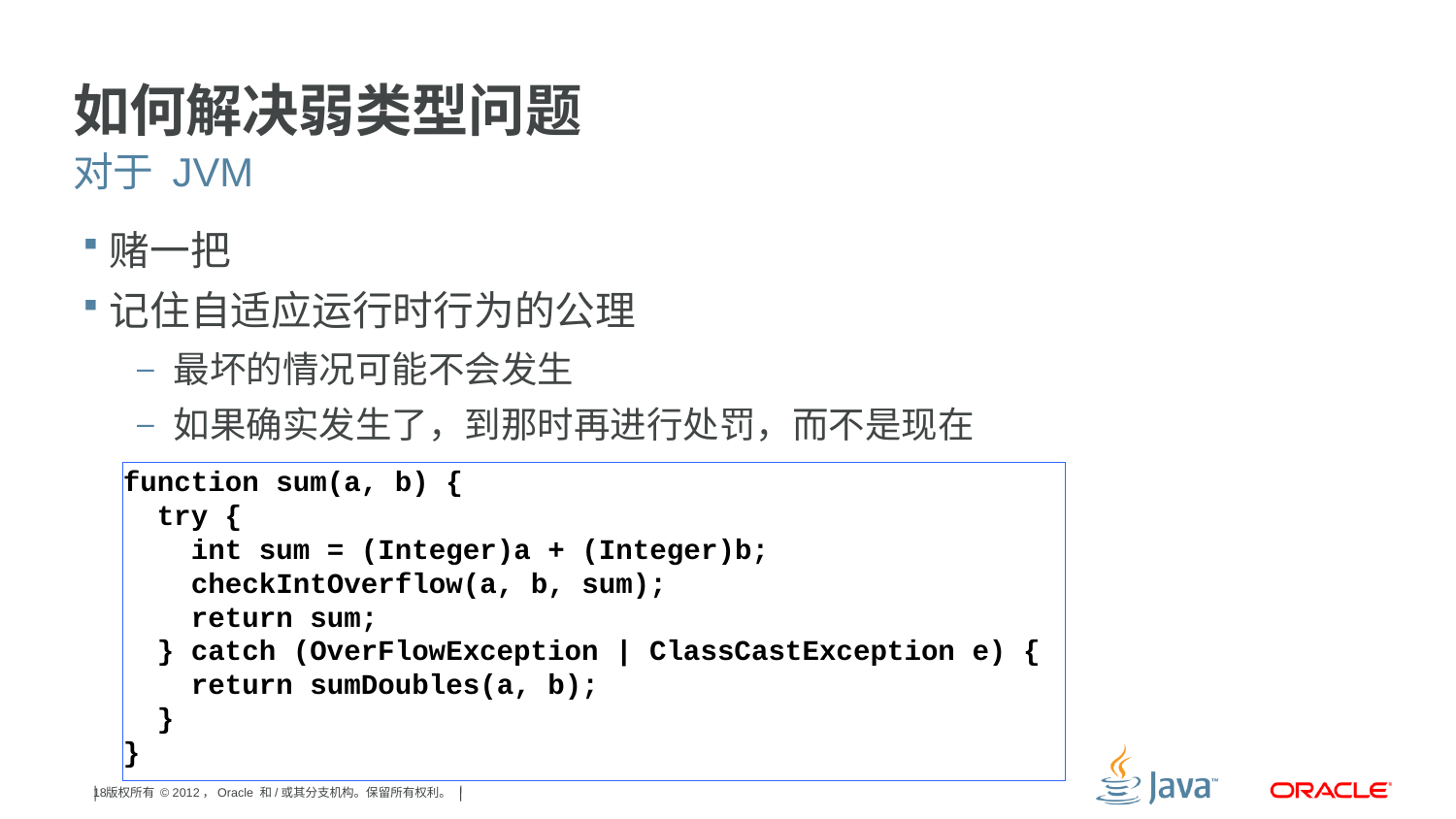

# 如何解决弱类型问题
对于 JVM
赌一把
记住自适应运行时行为的公理
最坏的情况可能不会发生
如果确实发生了，到那时再进行处罚，而不是现在

function sum(a, b) {
  try {
    int sum = (Integer)a + (Integer)b;
    checkIntOverflow(a, b, sum);
    return sum;
  } catch (OverFlowException | ClassCastException e) {
    return sumDoubles(a, b);
  }
}